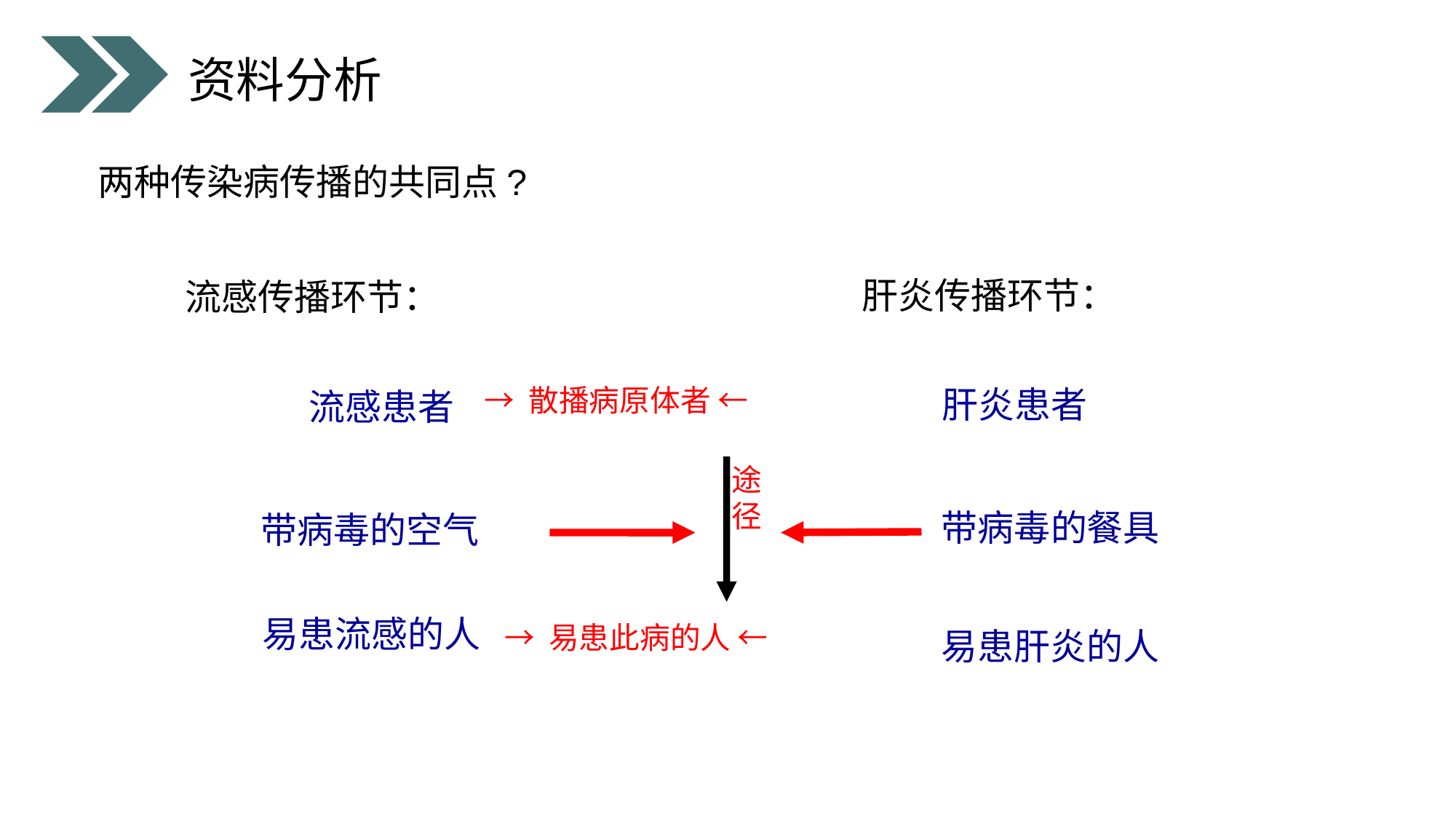

资料分析
两种传染病传播的共同点?
肝炎传播环节：
流感传播环节：
→ 散播病原体者 ←
肝炎患者
带病毒的餐具
易患肝炎的人
流感患者
带病毒的空气
易患流感的人
途径

→ 易患此病的人 ←